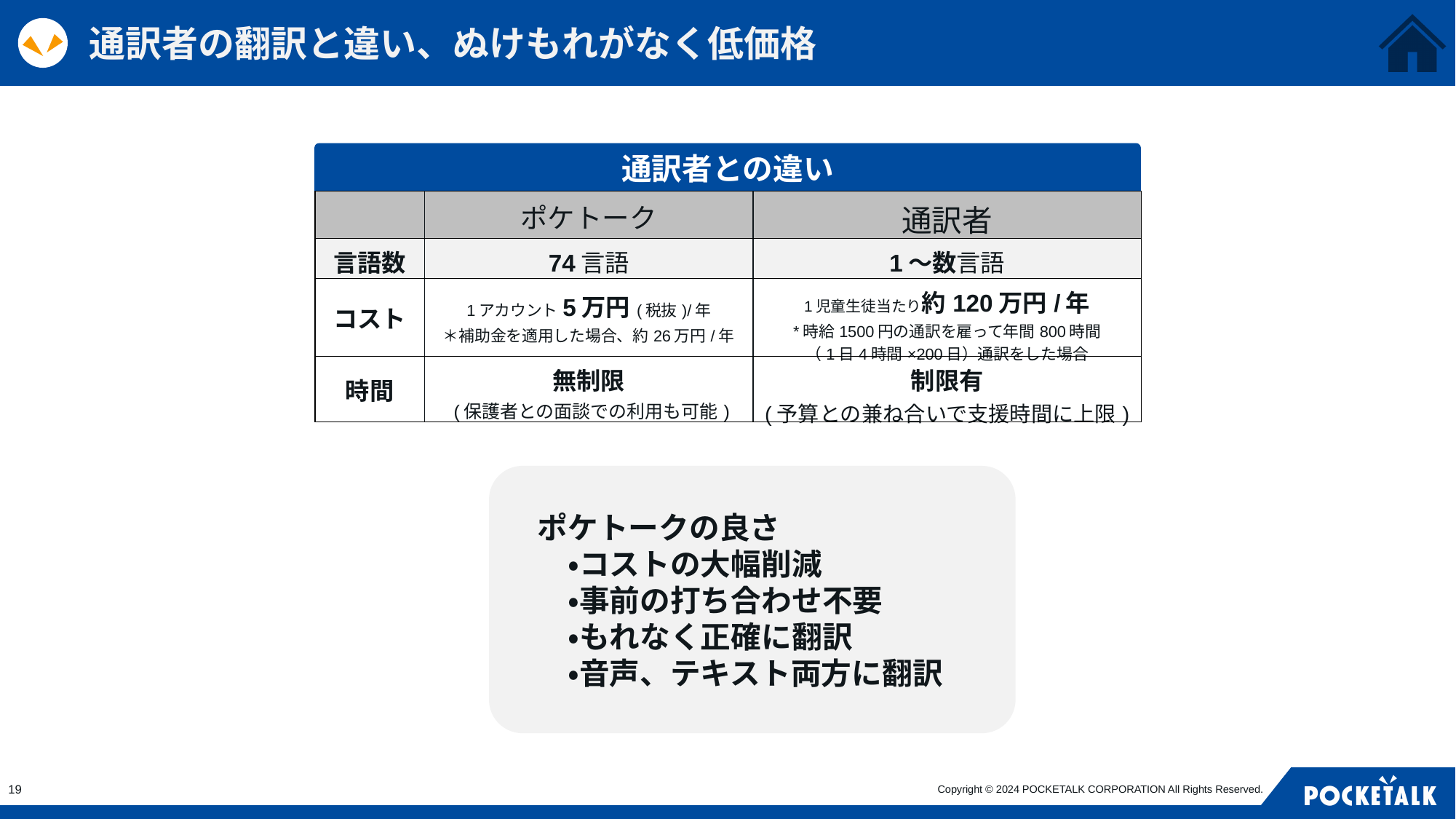

通訳者の翻訳と違い、ぬけもれがなく低価格
通訳者との違い
|  | ポケトーク | 通訳者 |
| --- | --- | --- |
| 言語数 | 74言語 | 1〜数言語 |
| コスト | 1アカウント5万円(税抜)/年 ＊補助金を適用した場合、約26万円/年 | 1児童生徒当たり約120万円/年 \*時給1500円の通訳を雇って年間800時間 （1日4時間×200日）通訳をした場合 |
| 時間 | 無制限 (保護者との面談での利用も可能) | 制限有 (予算との兼ね合いで支援時間に上限) |

ポケトークの良さ
　・コストの大幅削減
　・事前の打ち合わせ不要
　・もれなく正確に翻訳
　・音声、テキスト両方に翻訳
19